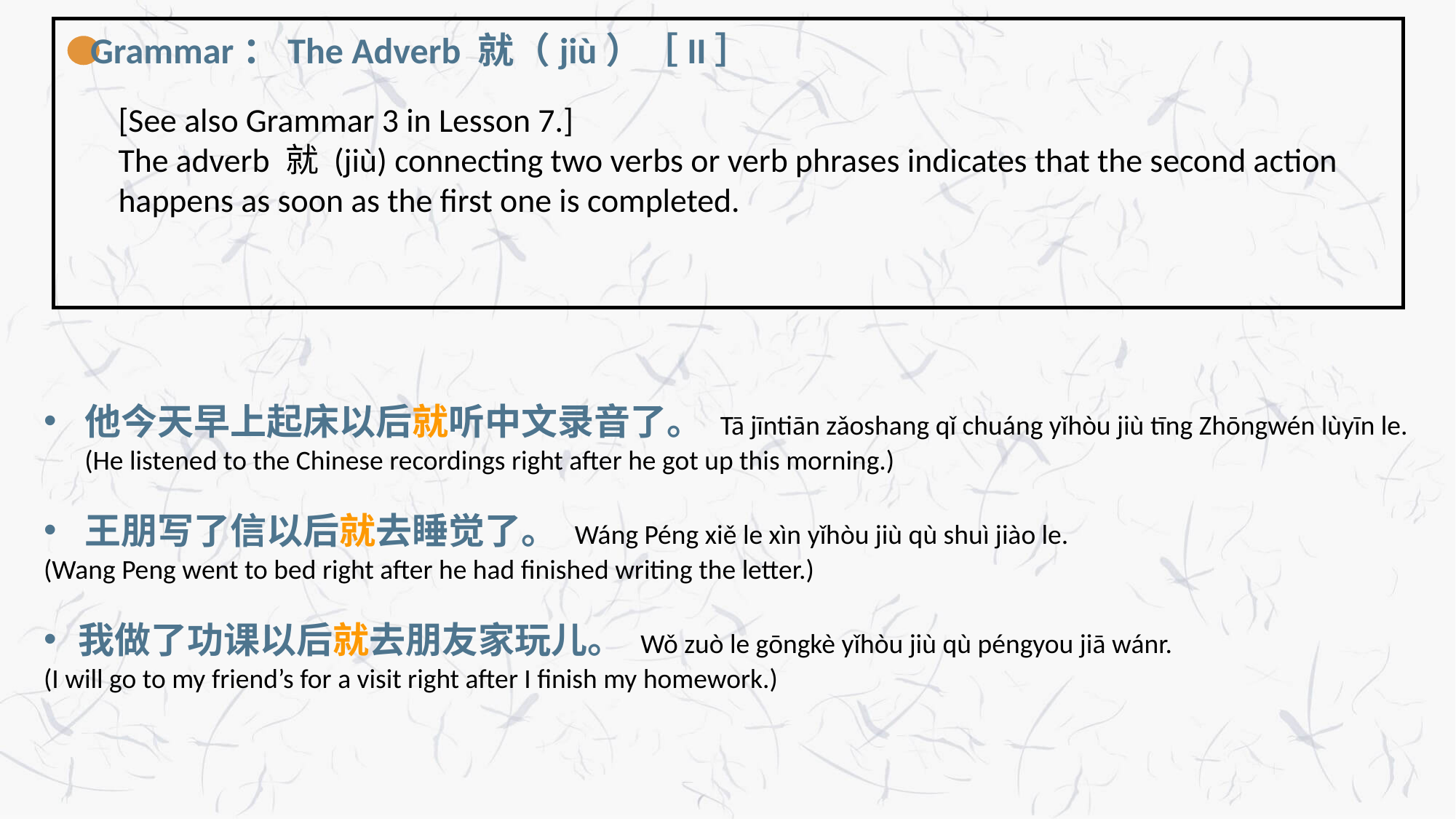

Grammar：The Adverb 就（jiù）［II］

[See also Grammar 3 in Lesson 7.]
The adverb 就 (jiù) connecting two verbs or verb phrases indicates that the second action happens as soon as the first one is completed.

他今天早上起床以后就听中文录音了。 Tā jīntiān zǎoshang qǐ chuáng yǐhòu jiù tīng Zhōngwén lùyīn le.
(He listened to the Chinese recordings right after he got up this morning.)

王朋写了信以后就去睡觉了。 Wáng Péng xiě le xìn yǐhòu jiù qù shuì jiào le.
(Wang Peng went to bed right after he had finished writing the letter.)

我做了功课以后就去朋友家玩儿。 Wǒ zuò le gōngkè yǐhòu jiù qù péngyou jiā wánr.
(I will go to my friend’s for a visit right after I finish my homework.)